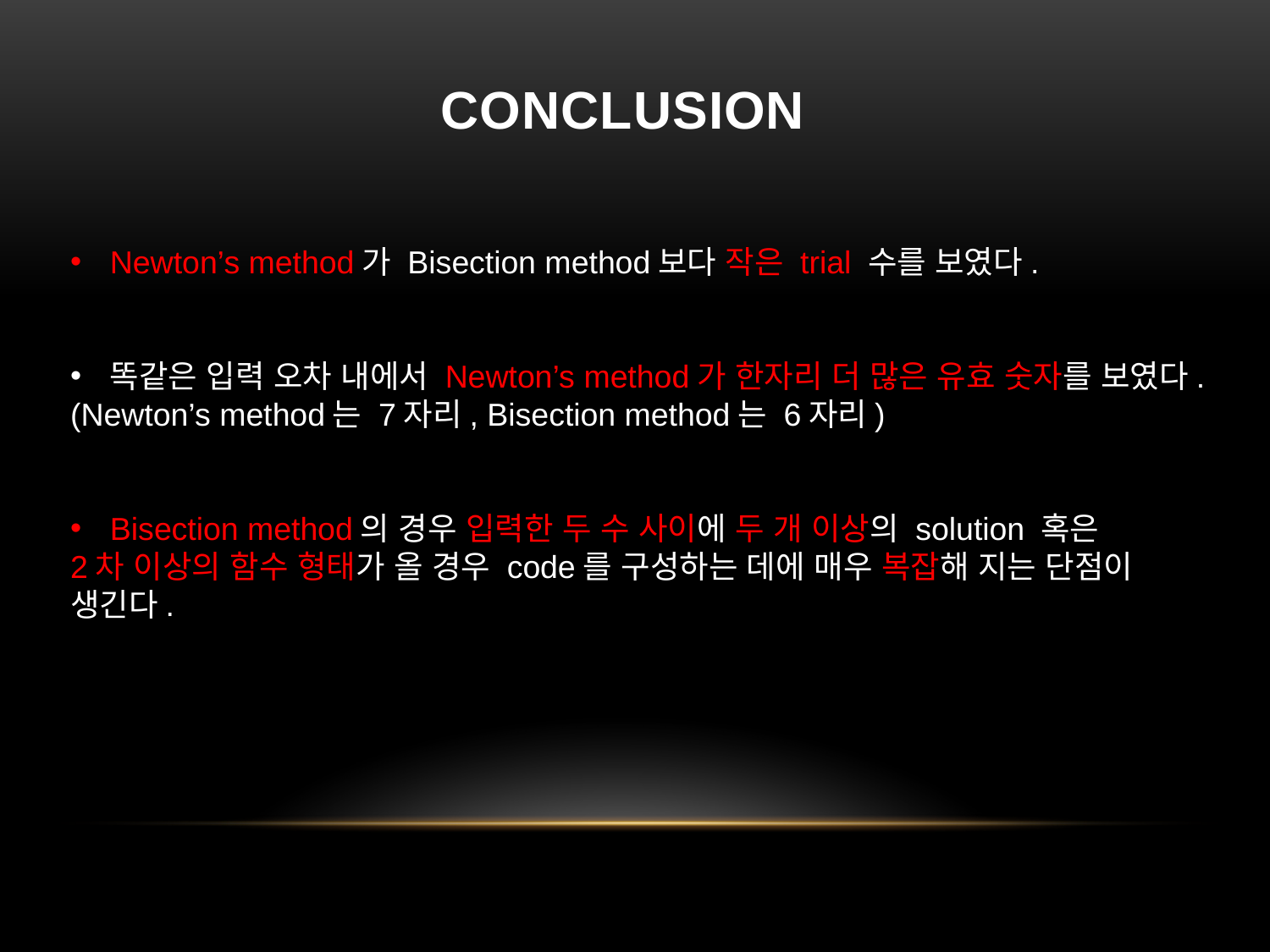

# Conclusion
Newton’s method가 Bisection method보다 작은 trial 수를 보였다.

똑같은 입력 오차 내에서 Newton’s method가 한자리 더 많은 유효 숫자를 보였다.
(Newton’s method는 7자리, Bisection method는 6자리)

Bisection method의 경우 입력한 두 수 사이에 두 개 이상의 solution 혹은
2차 이상의 함수 형태가 올 경우 code를 구성하는 데에 매우 복잡해 지는 단점이
생긴다.